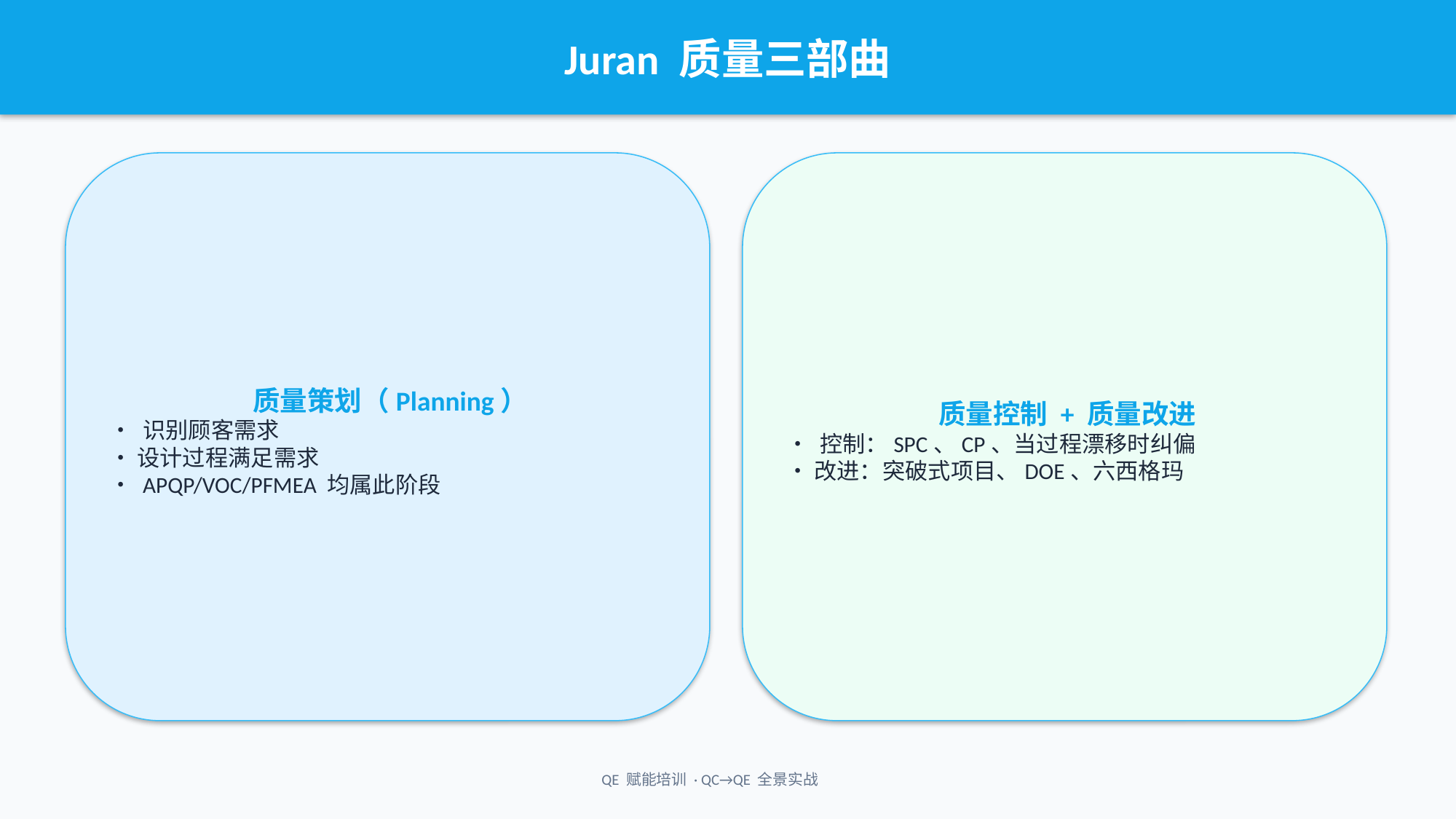

Juran 质量三部曲
质量策划（Planning）
• 识别顾客需求
• 设计过程满足需求
• APQP/VOC/PFMEA 均属此阶段
质量控制 + 质量改进
• 控制：SPC、CP、当过程漂移时纠偏
• 改进：突破式项目、DOE、六西格玛
QE 赋能培训 · QC→QE 全景实战